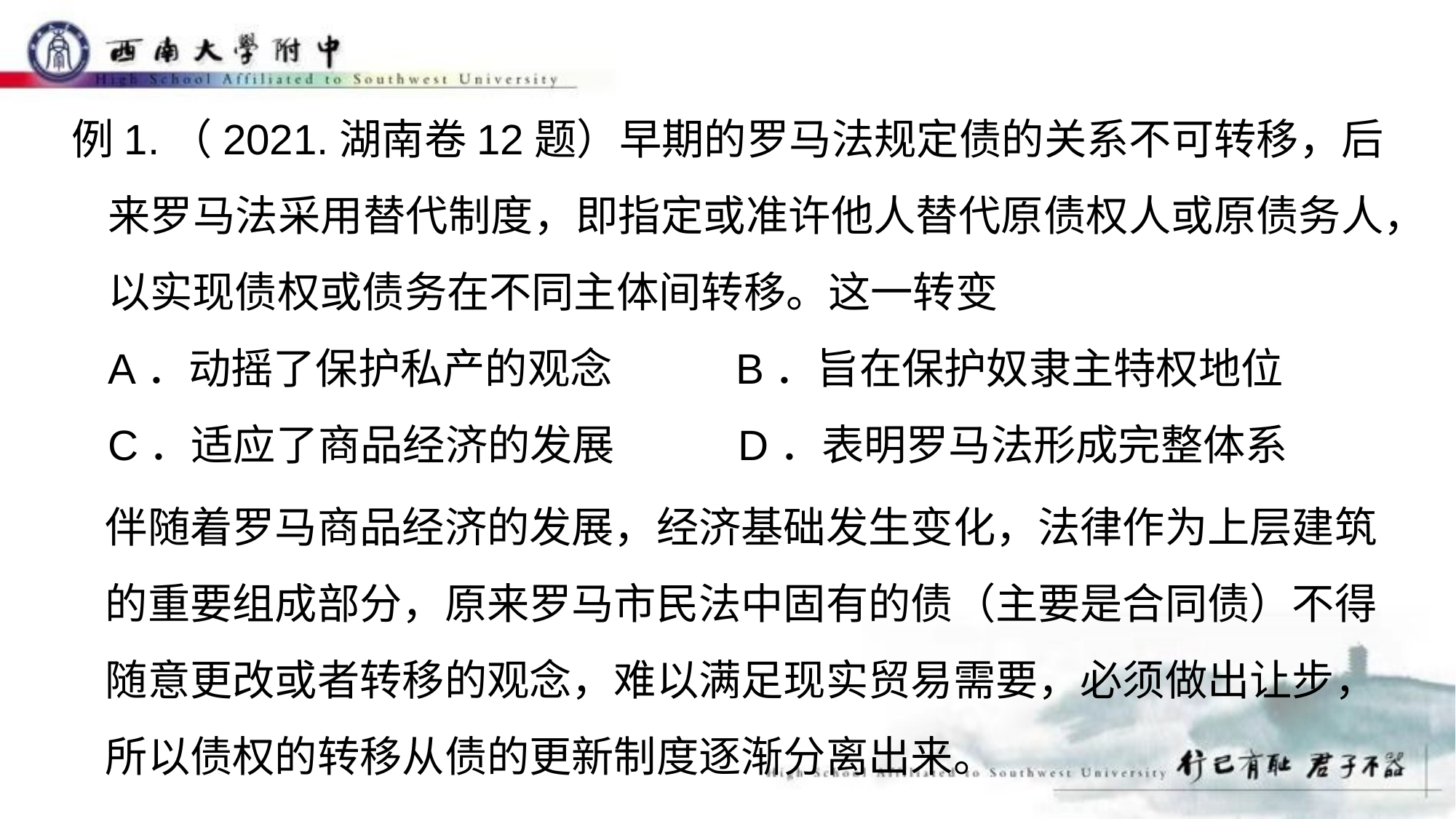

例1.（2021.湖南卷12题）早期的罗马法规定债的关系不可转移，后来罗马法采用替代制度，即指定或准许他人替代原债权人或原债务人，以实现债权或债务在不同主体间转移。这一转变
A．动摇了保护私产的观念            B．旨在保护奴隶主特权地位
C．适应了商品经济的发展            D．表明罗马法形成完整体系
伴随着罗马商品经济的发展，经济基础发生变化，法律作为上层建筑的重要组成部分，原来罗马市民法中固有的债（主要是合同债）不得随意更改或者转移的观念，难以满足现实贸易需要，必须做出让步，所以债权的转移从债的更新制度逐渐分离出来。